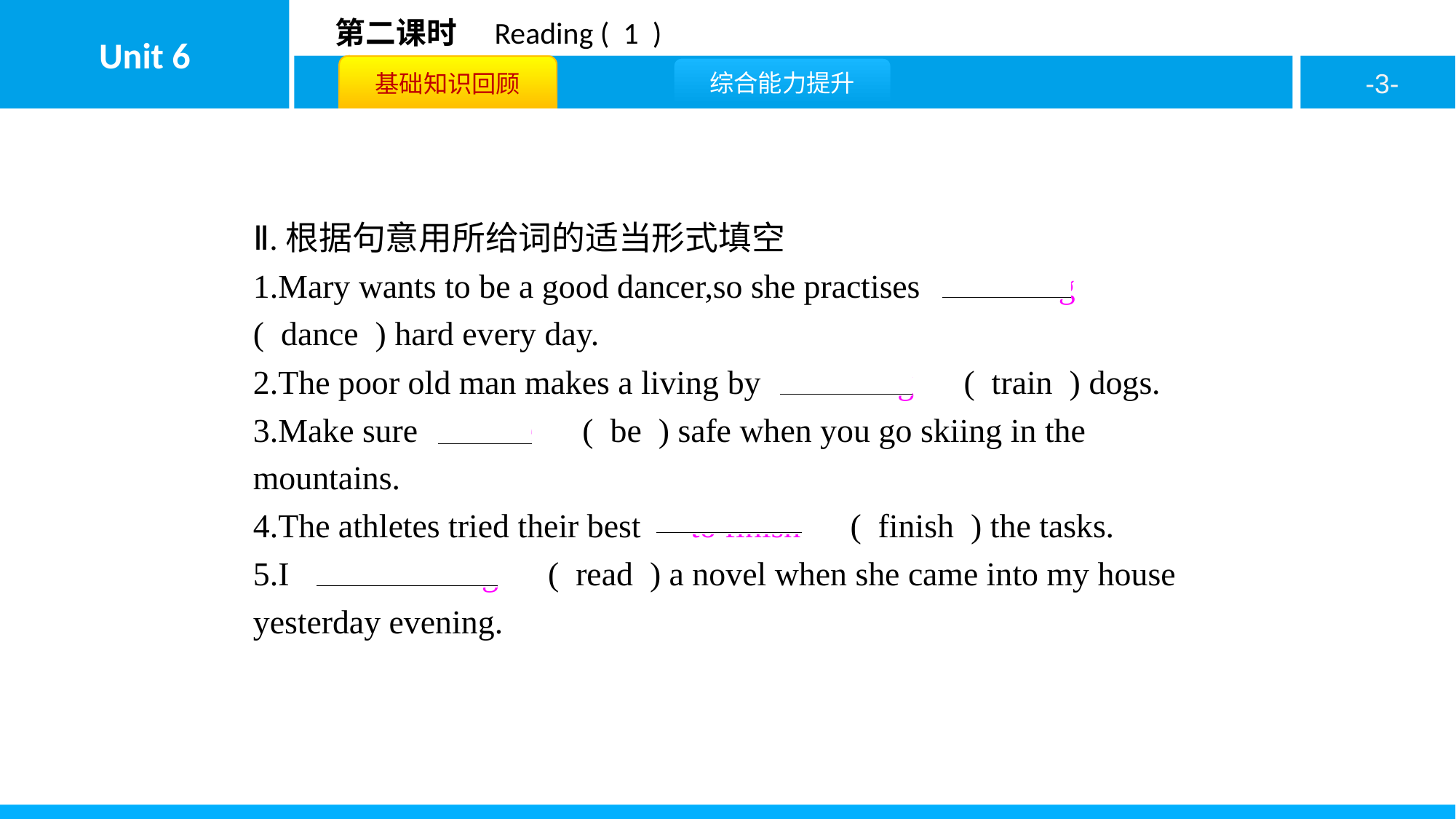

Ⅱ.根据句意用所给词的适当形式填空
1.Mary wants to be a good dancer,so she practises　dancing　(  dance  ) hard every day.
2.The poor old man makes a living by　training　(  train  ) dogs.
3.Make sure　to be　(  be  ) safe when you go skiing in the mountains.
4.The athletes tried their best　to finish　(  finish  ) the tasks.
5.I　was reading　(  read  ) a novel when she came into my house yesterday evening.